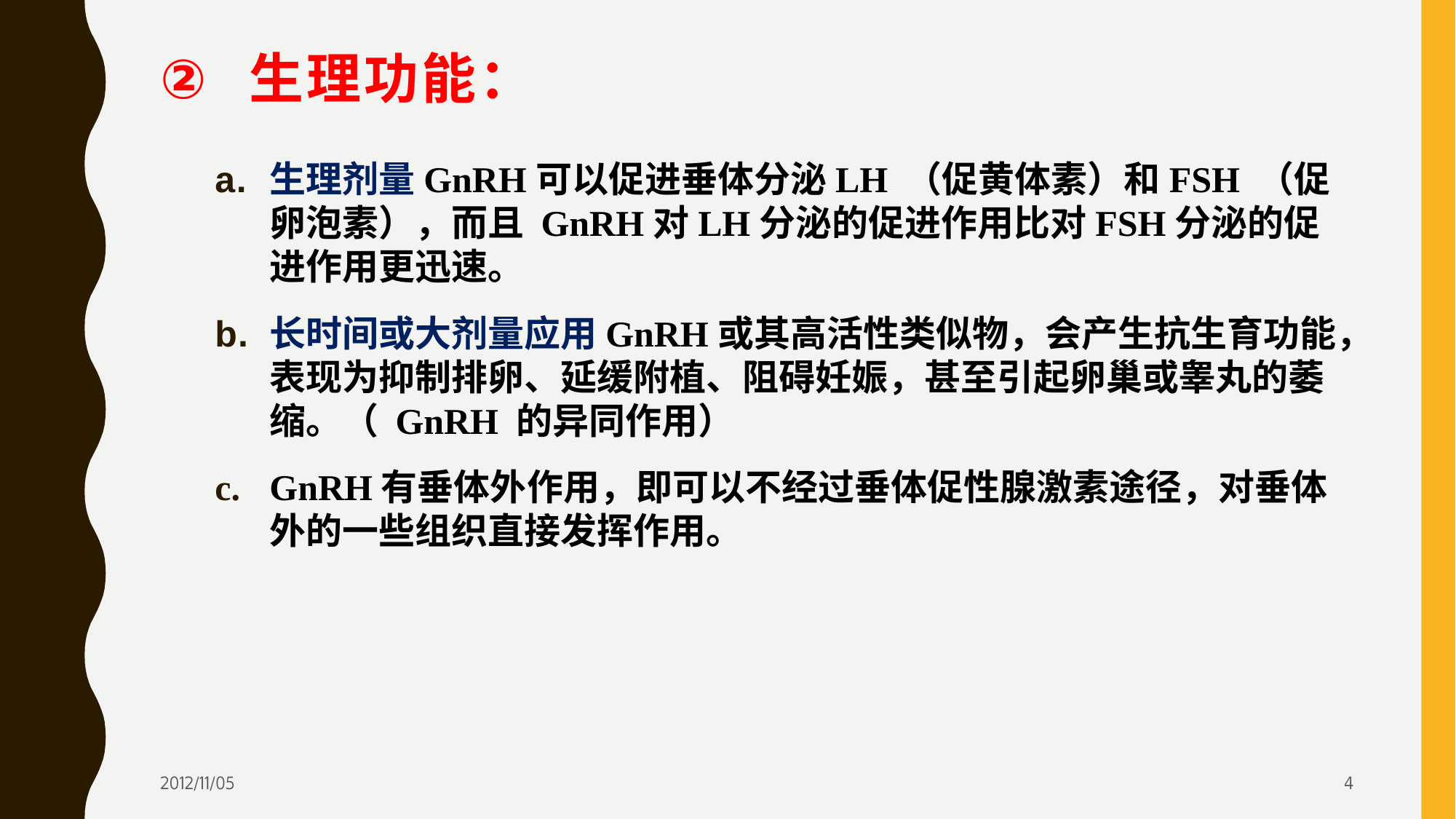

# 生理功能：
生理剂量GnRH可以促进垂体分泌LH （促黄体素）和FSH （促卵泡素），而且 GnRH对LH分泌的促进作用比对FSH分泌的促进作用更迅速。
长时间或大剂量应用GnRH或其高活性类似物，会产生抗生育功能，表现为抑制排卵、延缓附植、阻碍妊娠，甚至引起卵巢或睾丸的萎缩。（ GnRH 的异同作用）
GnRH有垂体外作用，即可以不经过垂体促性腺激素途径，对垂体外的一些组织直接发挥作用。
2012/11/05
4